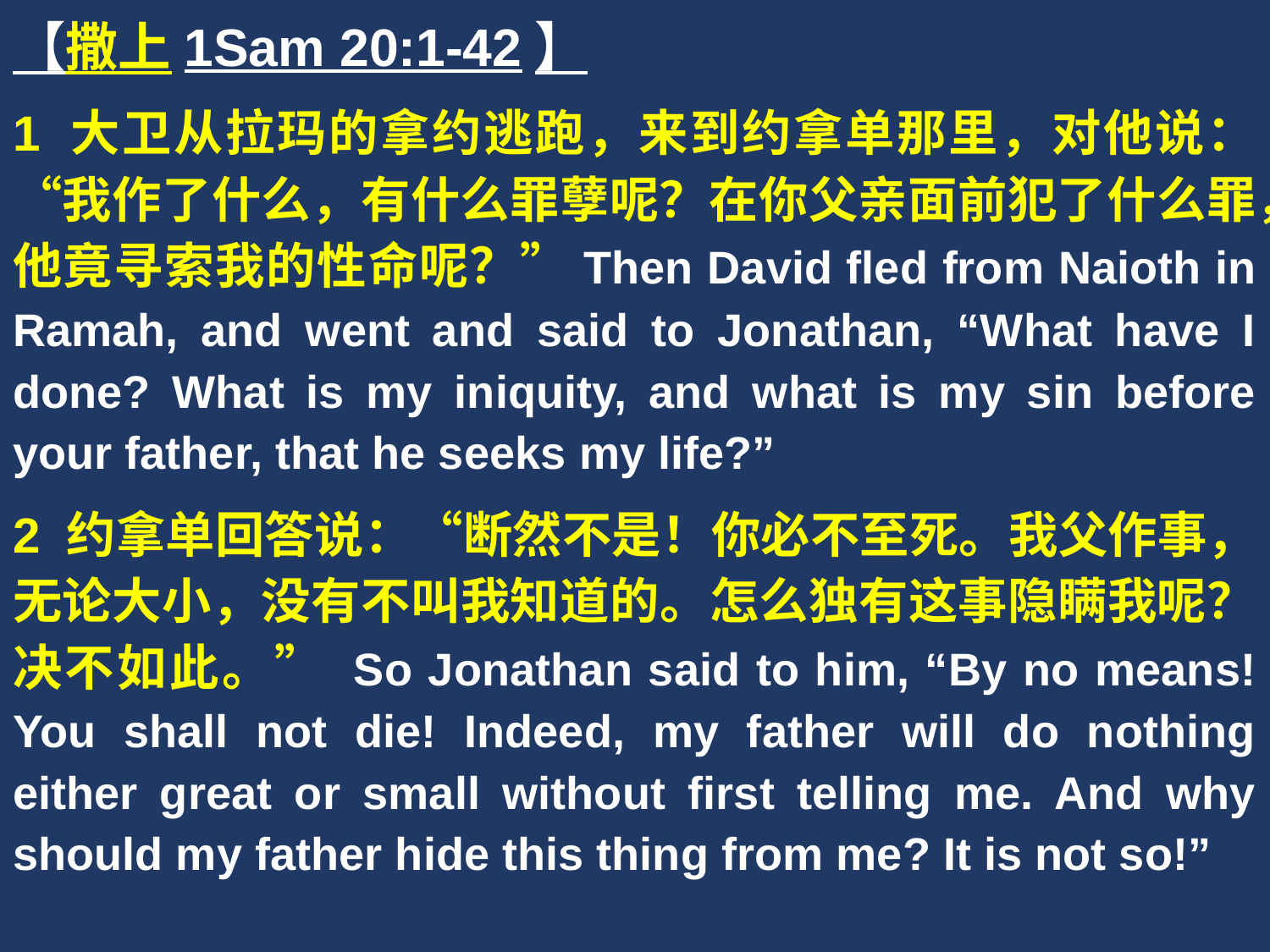

【撒上1Sam 20:1-42】
1 大卫从拉玛的拿约逃跑，来到约拿单那里，对他说：“我作了什么，有什么罪孽呢？在你父亲面前犯了什么罪，他竟寻索我的性命呢？”Then David fled from Naioth in Ramah, and went and said to Jonathan, “What have I done? What is my iniquity, and what is my sin before your father, that he seeks my life?”
2 约拿单回答说：“断然不是！你必不至死。我父作事，无论大小，没有不叫我知道的。怎么独有这事隐瞒我呢？决不如此。” So Jonathan said to him, “By no means! You shall not die! Indeed, my father will do nothing either great or small without first telling me. And why should my father hide this thing from me? It is not so!”